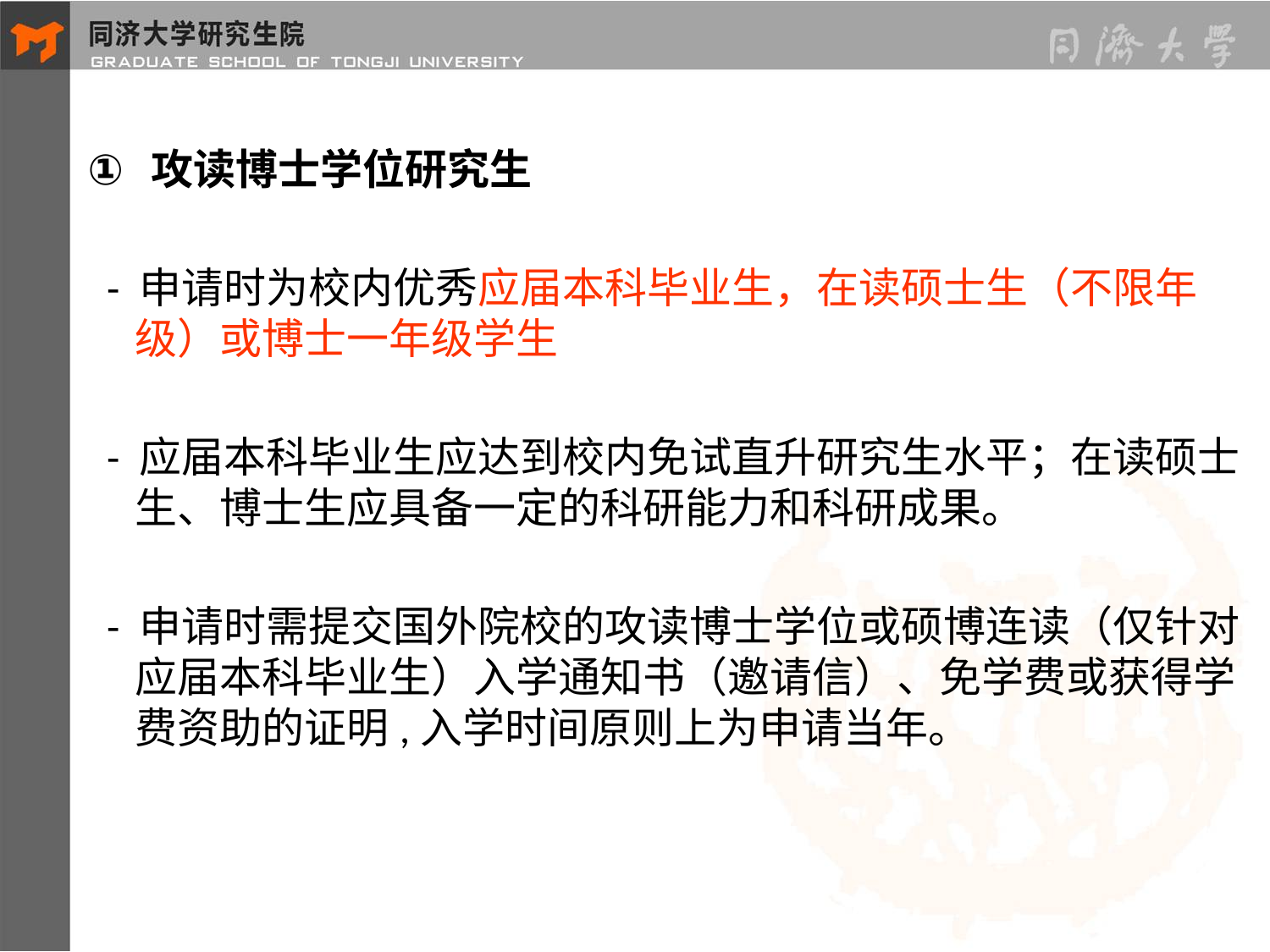

攻读博士学位研究生

  - 申请时为校内优秀应届本科毕业生，在读硕士生（不限年级）或博士一年级学生

  - 应届本科毕业生应达到校内免试直升研究生水平；在读硕士生、博士生应具备一定的科研能力和科研成果。

  - 申请时需提交国外院校的攻读博士学位或硕博连读（仅针对应届本科毕业生）入学通知书（邀请信）、免学费或获得学费资助的证明,入学时间原则上为申请当年。

10